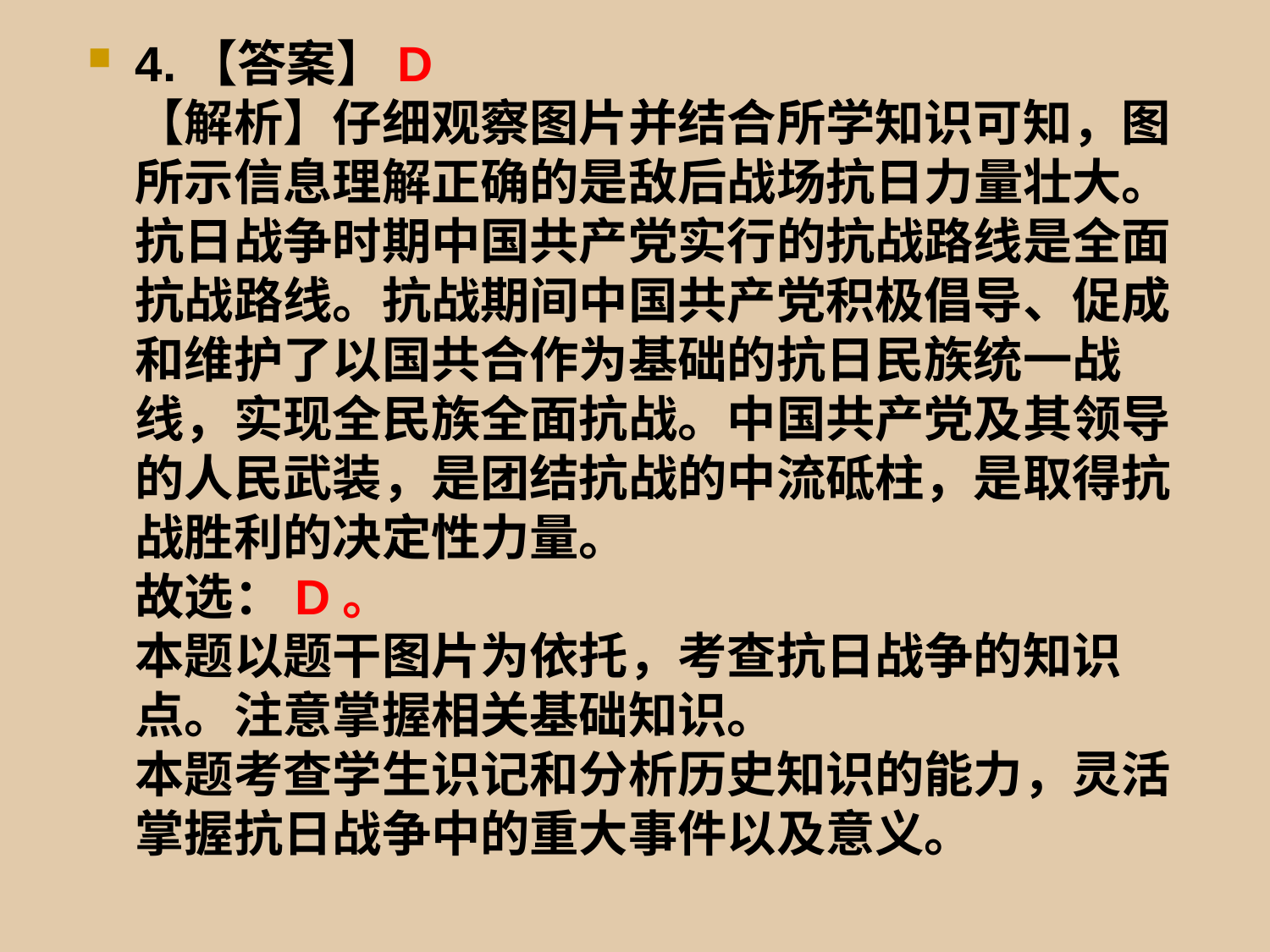

4.【答案】D
【解析】仔细观察图片并结合所学知识可知，图所示信息理解正确的是敌后战场抗日力量壮大。抗日战争时期中国共产党实行的抗战路线是全面抗战路线。抗战期间中国共产党积极倡导、促成和维护了以国共合作为基础的抗日民族统一战线，实现全民族全面抗战。中国共产党及其领导的人民武装，是团结抗战的中流砥柱，是取得抗战胜利的决定性力量。
故选：D。
本题以题干图片为依托，考查抗日战争的知识点。注意掌握相关基础知识。
本题考查学生识记和分析历史知识的能力，灵活掌握抗日战争中的重大事件以及意义。

#